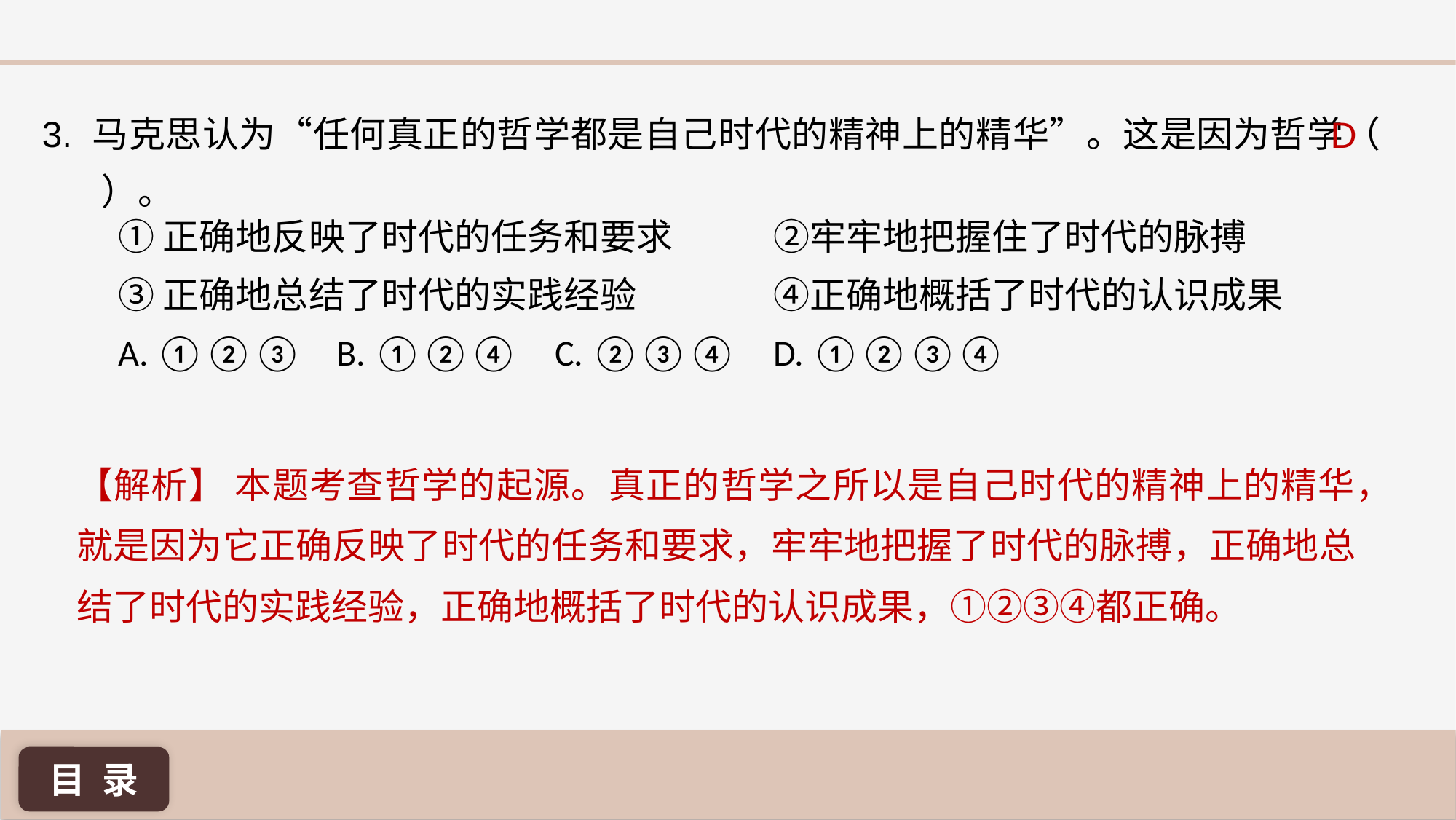

D
3. 马克思认为“任何真正的哲学都是自己时代的精神上的精华”。这是因为哲学（       ）。
①正确地反映了时代的任务和要求 	②牢牢地把握住了时代的脉搏
③正确地总结了时代的实践经验 		④正确地概括了时代的认识成果
A. ①②③ 	B. ①②④ 	C. ②③④ 	D. ①②③④
【解析】 本题考查哲学的起源。真正的哲学之所以是自己时代的精神上的精华，就是因为它正确反映了时代的任务和要求，牢牢地把握了时代的脉搏，正确地总结了时代的实践经验，正确地概括了时代的认识成果，①②③④都正确。